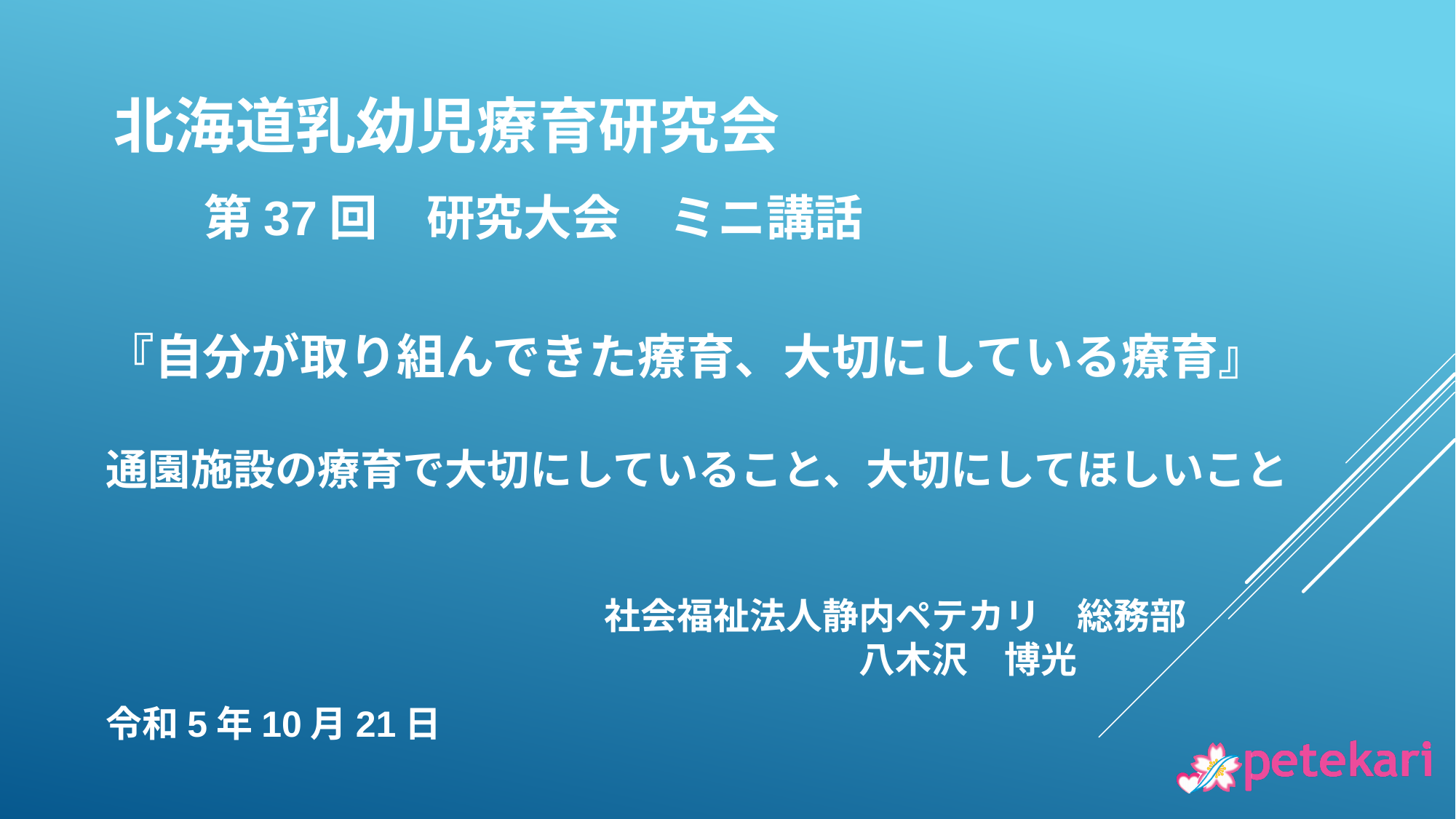

北海道乳幼児療育研究会
第37回　研究大会　ミニ講話
『自分が取り組んできた療育、大切にしている療育』

通園施設の療育で大切にしていること、大切にしてほしいこと
社会福祉法人静内ペテカリ　総務部
　　　　　　　八木沢　博光
令和5年10月21日